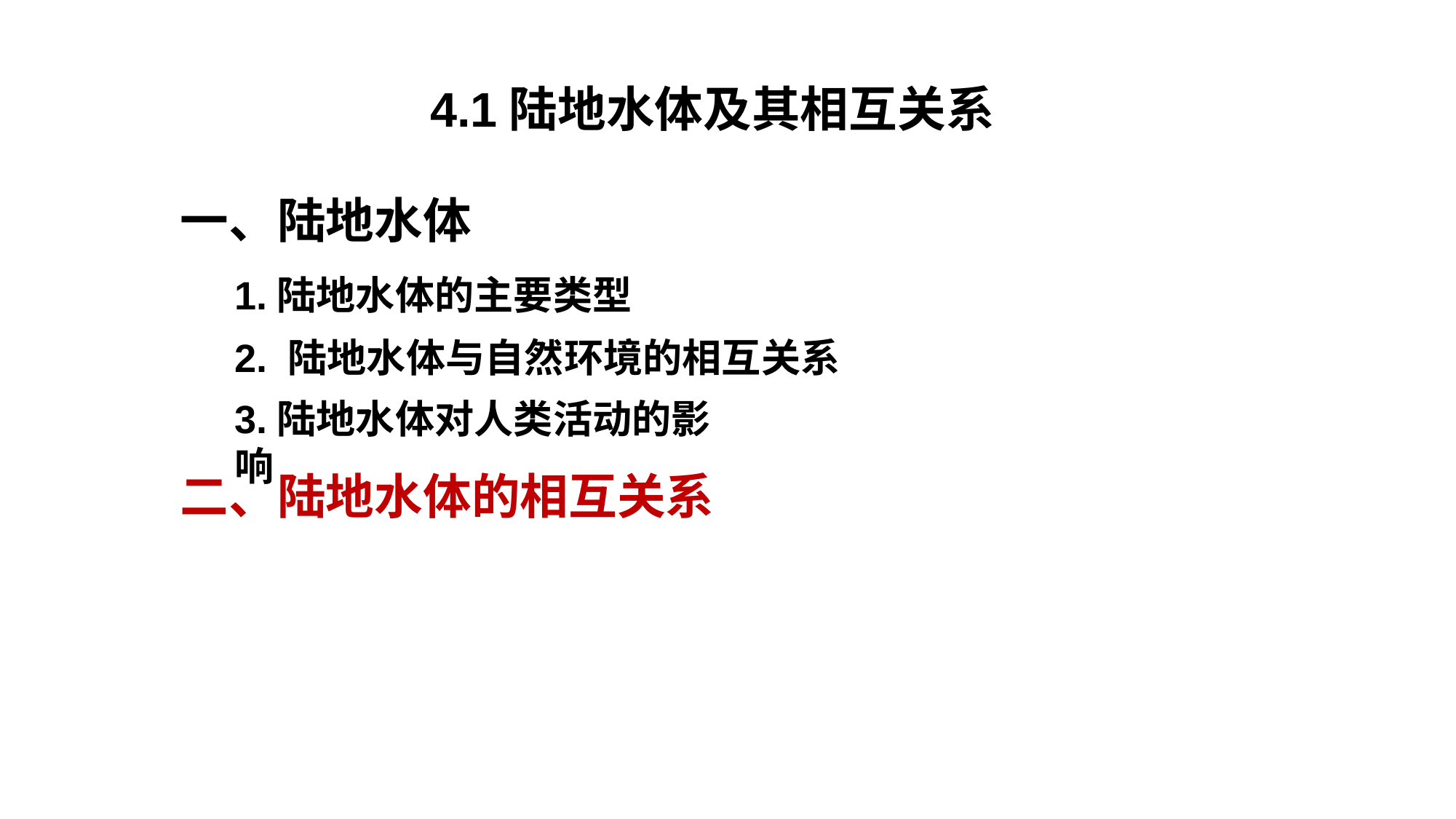

4.1陆地水体及其相互关系
一、陆地水体
1.陆地水体的主要类型
2. 陆地水体与自然环境的相互关系
3.陆地水体对人类活动的影响
二、陆地水体的相互关系